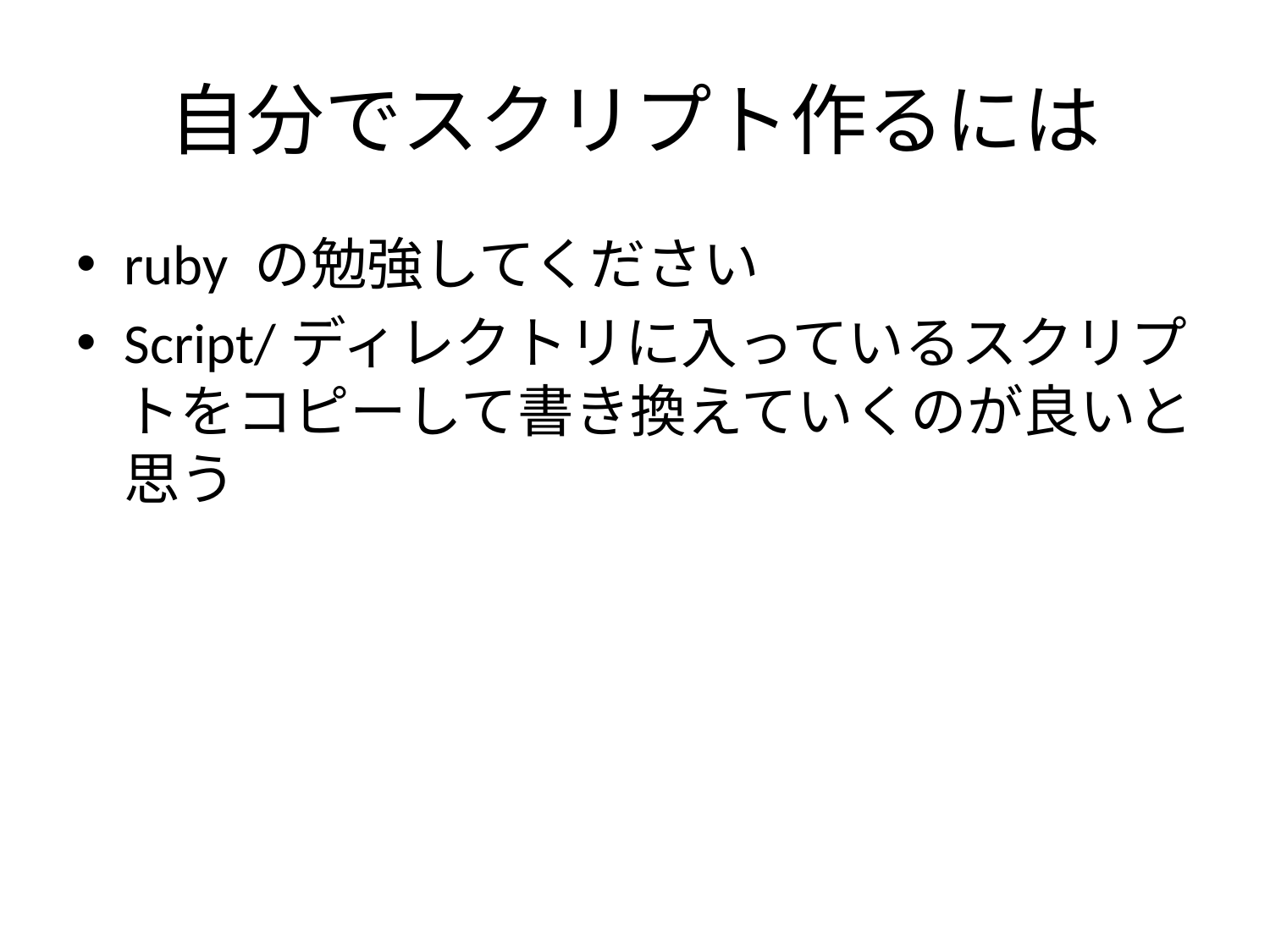

# 自分でスクリプト作るには
ruby の勉強してください
Script/ディレクトリに入っているスクリプトをコピーして書き換えていくのが良いと思う